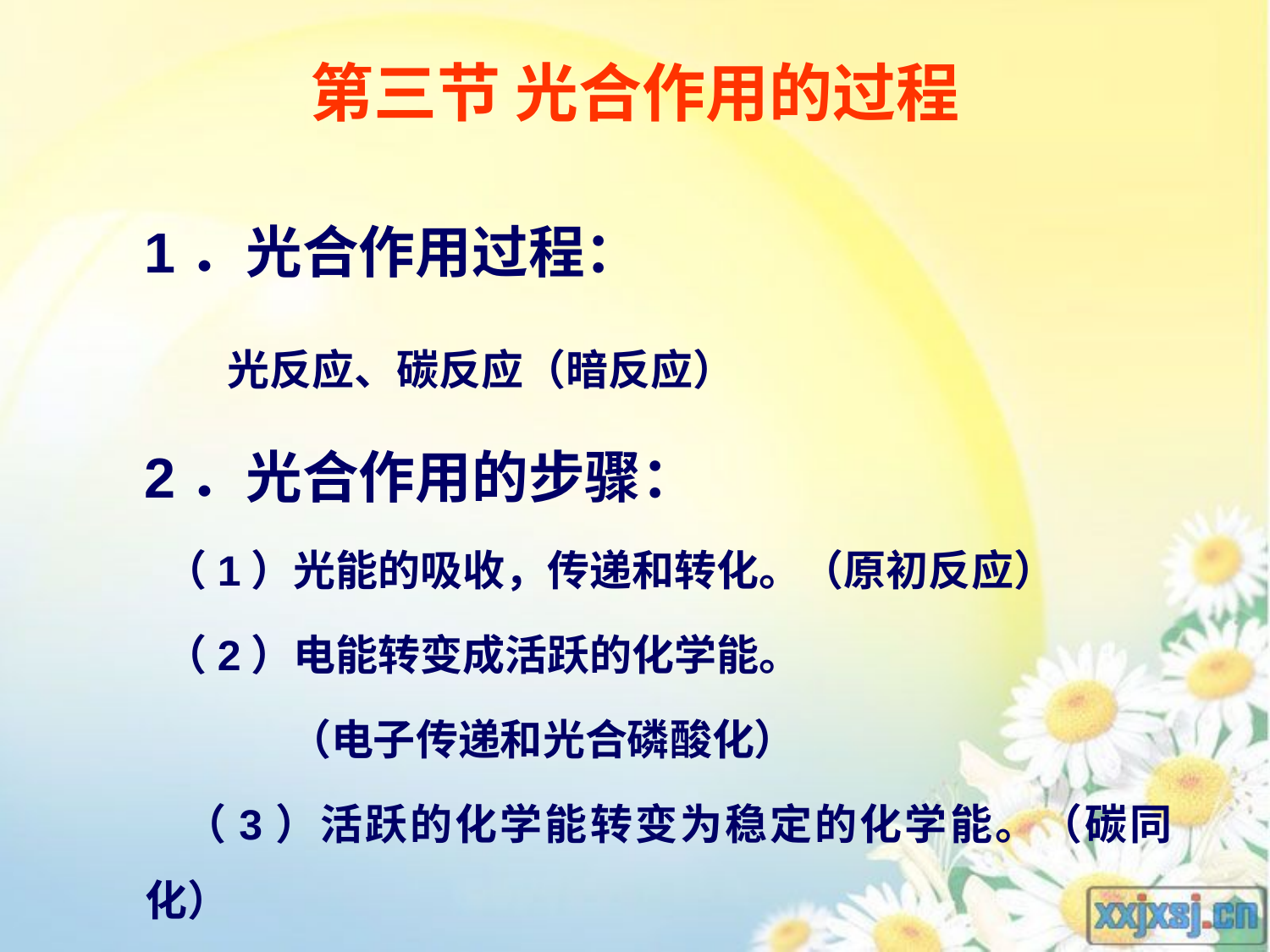

第三节 光合作用的过程
   1．光合作用过程：
         光反应、碳反应（暗反应）
   2．光合作用的步骤：
      （1）光能的吸收，传递和转化。（原初反应）
      （2）电能转变成活跃的化学能。
                   （电子传递和光合磷酸化）
      （3）活跃的化学能转变为稳定的化学能。（碳同化）